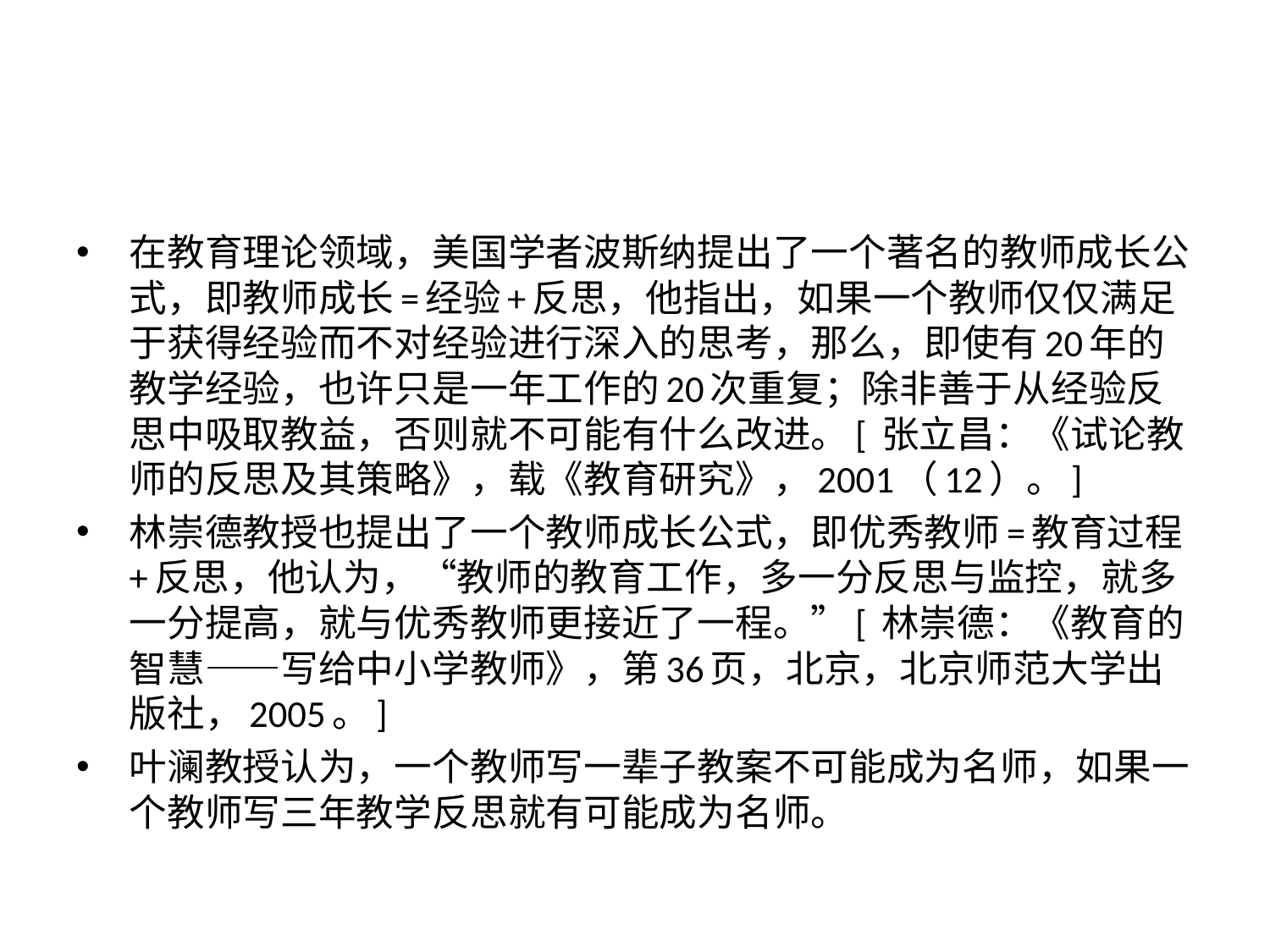

#
在教育理论领域，美国学者波斯纳提出了一个著名的教师成长公式，即教师成长=经验+反思，他指出，如果一个教师仅仅满足于获得经验而不对经验进行深入的思考，那么，即使有20年的教学经验，也许只是一年工作的20次重复；除非善于从经验反思中吸取教益，否则就不可能有什么改进。[ 张立昌：《试论教师的反思及其策略》，载《教育研究》，2001（12）。]
林崇德教授也提出了一个教师成长公式，即优秀教师=教育过程+反思，他认为，“教师的教育工作，多一分反思与监控，就多一分提高，就与优秀教师更接近了一程。”[ 林崇德：《教育的智慧——写给中小学教师》，第36页，北京，北京师范大学出版社，2005。]
叶澜教授认为，一个教师写一辈子教案不可能成为名师，如果一个教师写三年教学反思就有可能成为名师。